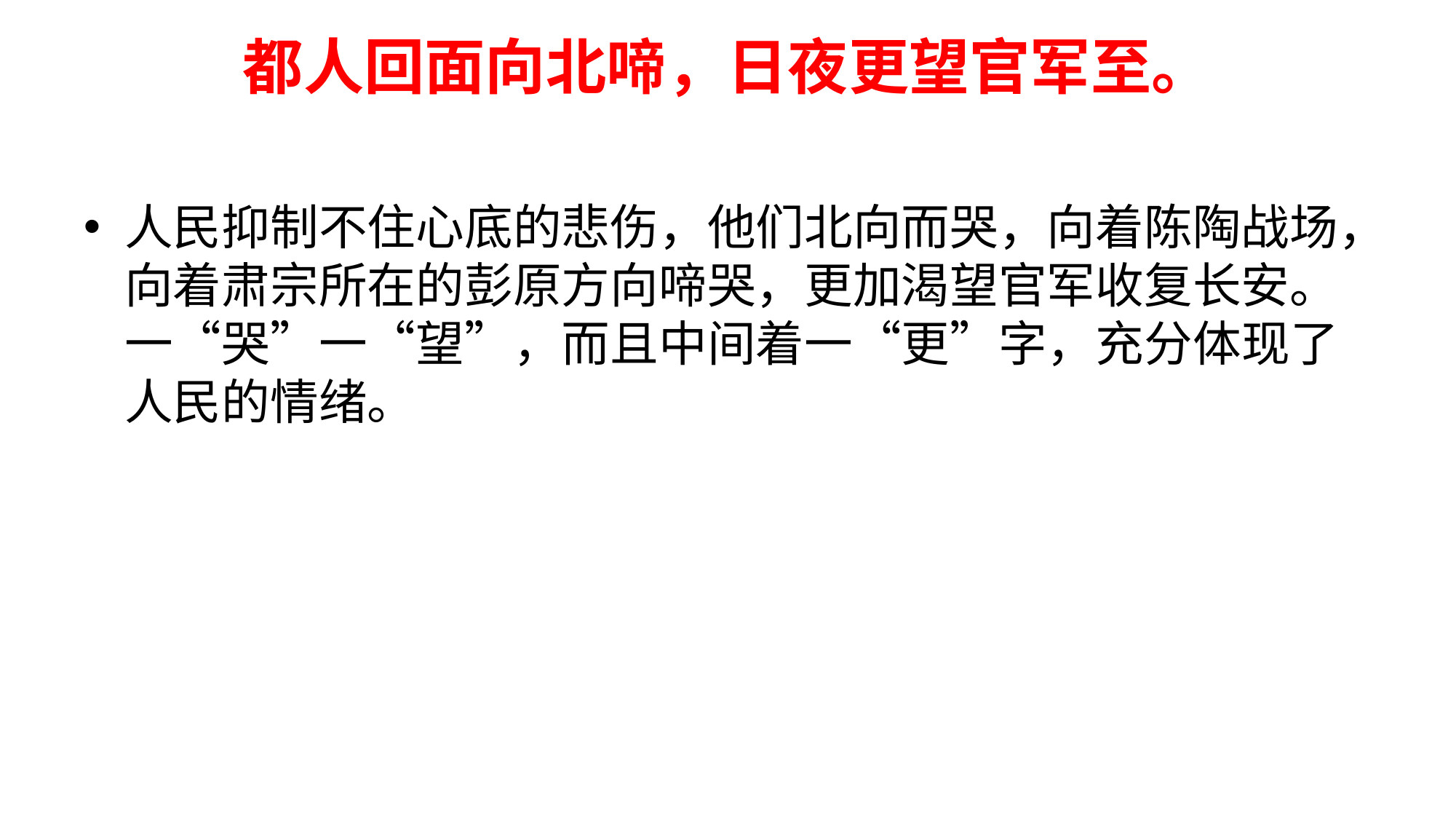

# 都人回面向北啼，日夜更望官军至。
人民抑制不住心底的悲伤，他们北向而哭，向着陈陶战场，向着肃宗所在的彭原方向啼哭，更加渴望官军收复长安。一“哭”一“望”，而且中间着一“更”字，充分体现了人民的情绪。